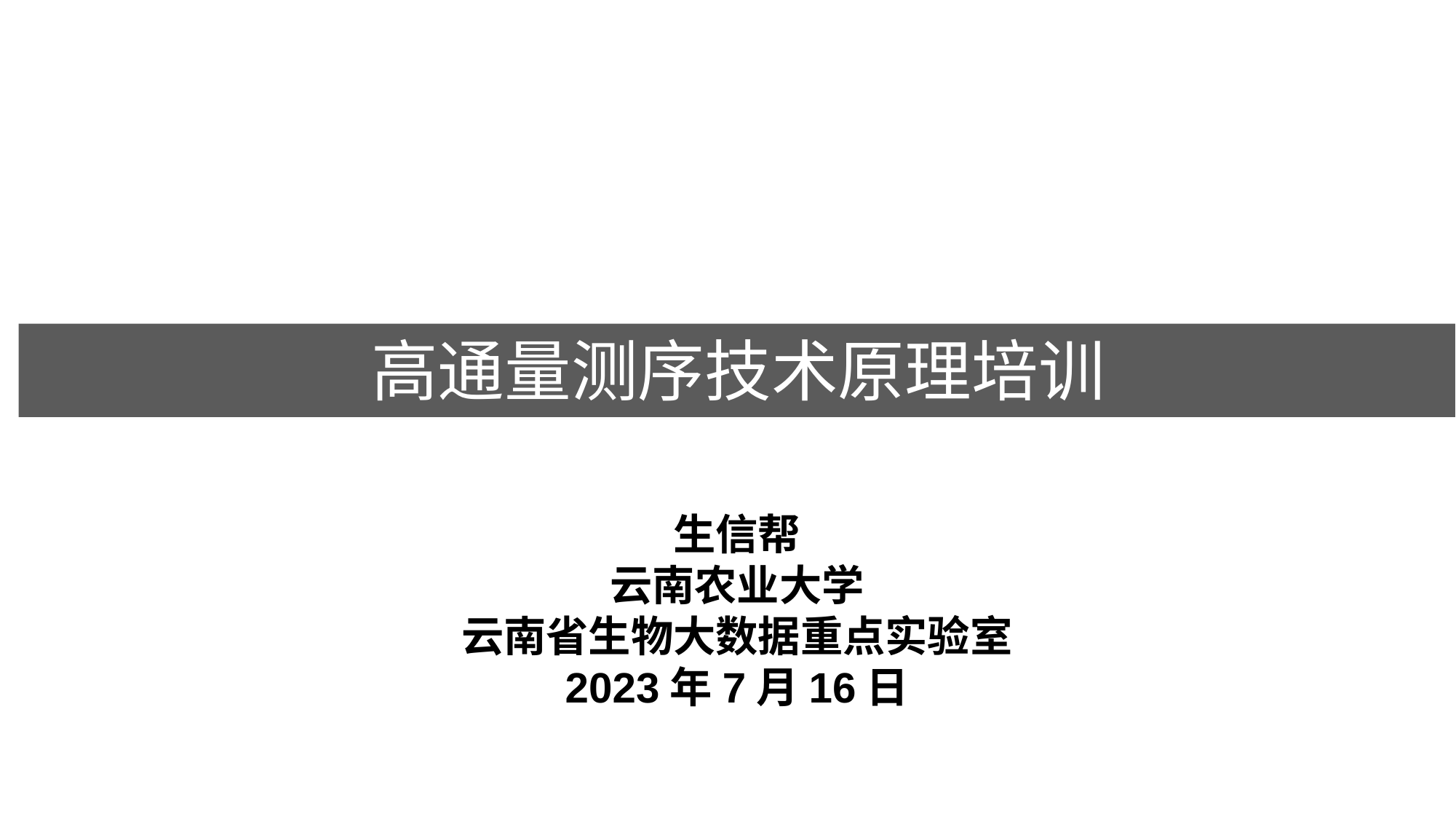

高通量测序技术原理培训
生信帮
云南农业大学
云南省生物大数据重点实验室
2023年7月16日